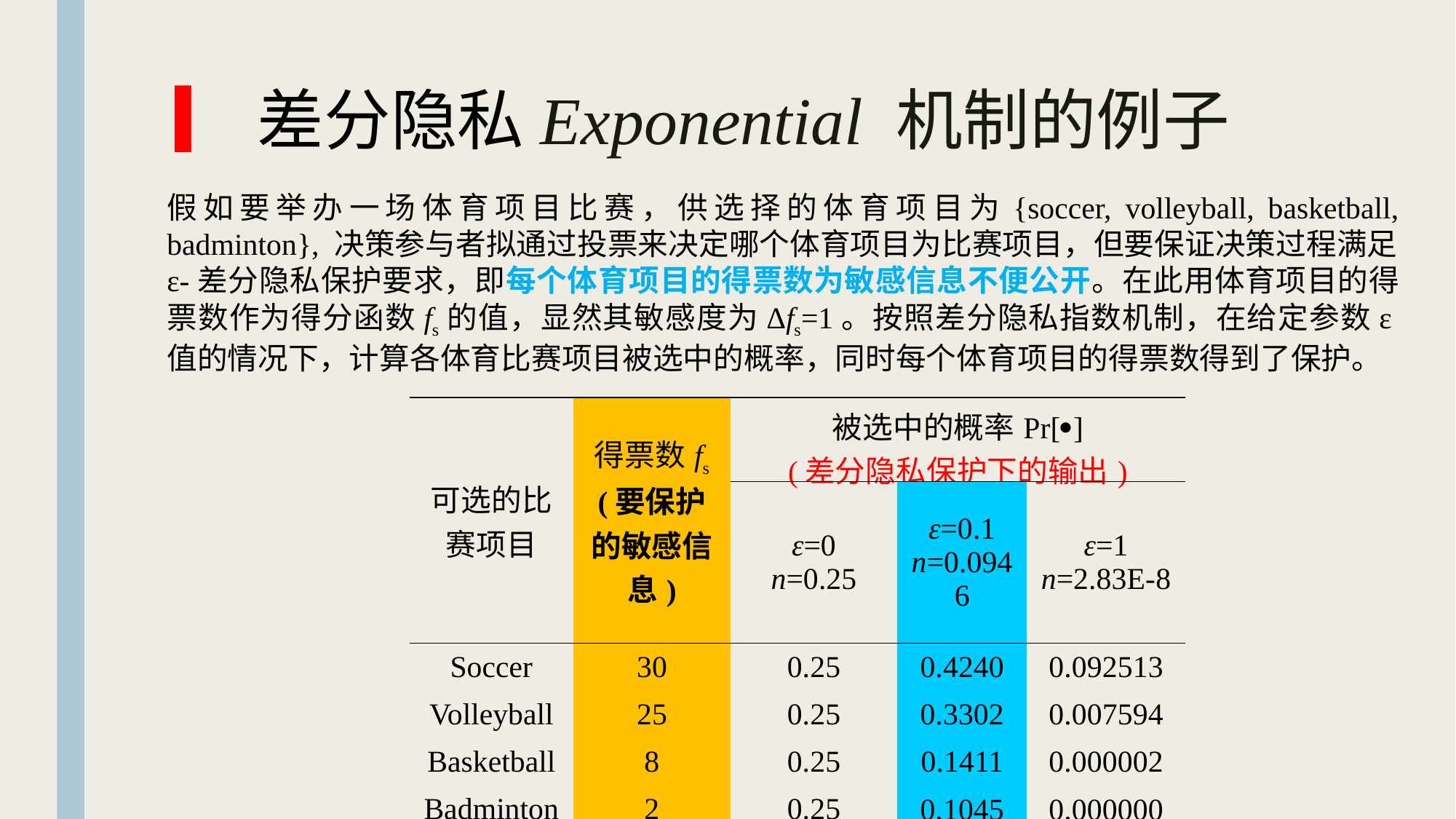

# ▎差分隐私Exponential 机制的例子
假如要举办一场体育项目比赛，供选择的体育项目为{soccer, volleyball, basketball, badminton}, 决策参与者拟通过投票来决定哪个体育项目为比赛项目，但要保证决策过程满足ε-差分隐私保护要求，即每个体育项目的得票数为敏感信息不便公开。在此用体育项目的得票数作为得分函数fs的值，显然其敏感度为Δfs=1。按照差分隐私指数机制，在给定参数ε值的情况下，计算各体育比赛项目被选中的概率，同时每个体育项目的得票数得到了保护。
| 可选的比 赛项目 | 得票数fs (要保护的敏感信息) | 被选中的概率Pr[•] (差分隐私保护下的输出) |  |  |
| --- | --- | --- | --- | --- |
|  |  | ε=0 n=0.25 | ε=0.1 n=0.0946 | ε=1 n=2.83E-8 |
| Soccer | 30 | 0.25 | 0.4240 | 0.092513 |
| Volleyball | 25 | 0.25 | 0.3302 | 0.007594 |
| Basketball | 8 | 0.25 | 0.1411 | 0.000002 |
| Badminton | 2 | 0.25 | 0.1045 | 0.000000 |